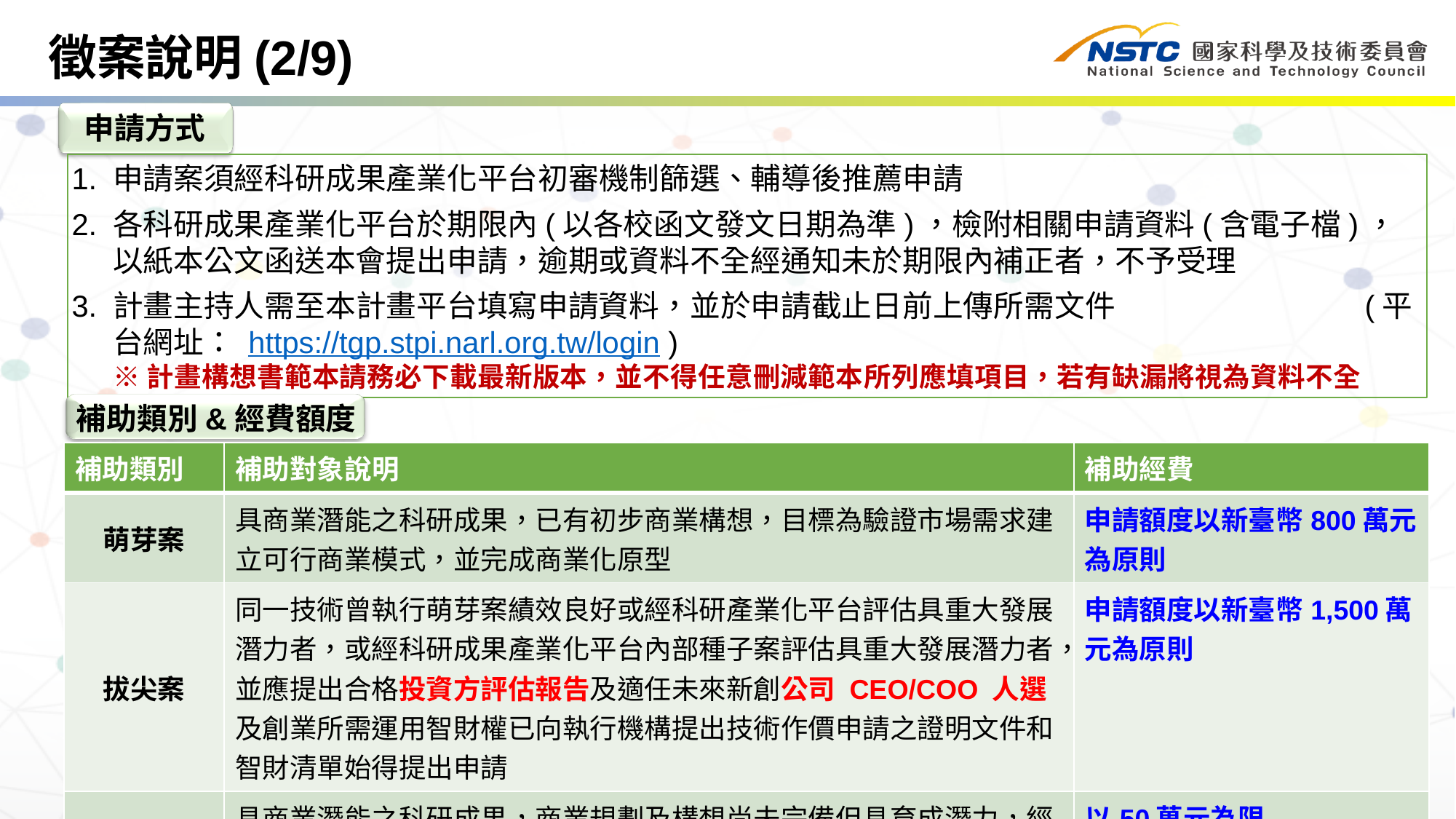

徵案說明(2/9)
申請方式

申請案須經科研成果產業化平台初審機制篩選、輔導後推薦申請
各科研成果產業化平台於期限內(以各校函文發文日期為準)，檢附相關申請資料(含電子檔)，以紙本公文函送本會提出申請，逾期或資料不全經通知未於期限內補正者，不予受理
計畫主持人需至本計畫平台填寫申請資料，並於申請截止日前上傳所需文件                                    (平台網址： https://tgp.stpi.narl.org.tw/login )
	※計畫構想書範本請務必下載最新版本，並不得任意刪減範本所列應填項目，若有缺漏將視為資料不全

補助類別&經費額度

| 補助類別 | 補助對象說明 | 補助經費 |
| --- | --- | --- |
| 萌芽案 | 具商業潛能之科研成果，已有初步商業構想，目標為驗證市場需求建立可行商業模式，並完成商業化原型 | 申請額度以新臺幣800萬元為原則 |
| 拔尖案 | 同一技術曾執行萌芽案績效良好或經科研產業化平台評估具重大發展潛力者，或經科研成果產業化平台內部種子案評估具重大發展潛力者，並應提出合格投資方評估報告及適任未來新創公司 CEO/COO 人選及創業所需運用智財權已向執行機構提出技術作價申請之證明文件和智財清單始得提出申請 | 申請額度以新臺幣1,500萬元為原則 |
| 種子案 | 具商業潛能之科研成果，商業規劃及構想尚未完備但具育成潛力，經委員審查推薦者 | 以50萬元為限 |
8